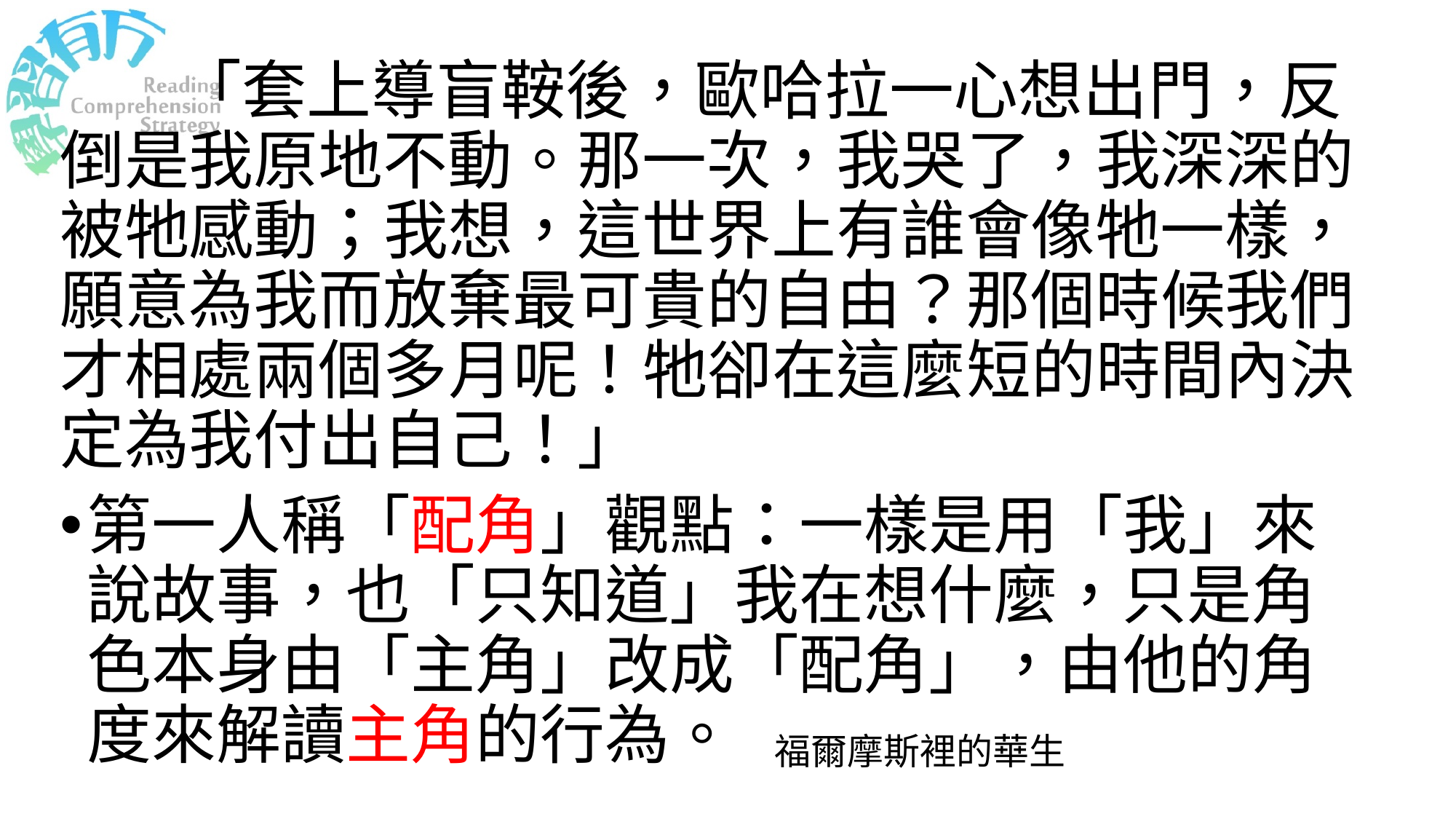

「套上導盲鞍後，歐哈拉一心想出門，反倒是我原地不動。那一次，我哭了，我深深的被牠感動；我想，這世界上有誰會像牠一樣，願意為我而放棄最可貴的自由？那個時候我們才相處兩個多月呢！牠卻在這麼短的時間內決定為我付出自己！」
第一人稱「配角」觀點：一樣是用「我」來說故事，也「只知道」我在想什麼，只是角色本身由「主角」改成「配角」，由他的角度來解讀主角的行為。
福爾摩斯裡的華生